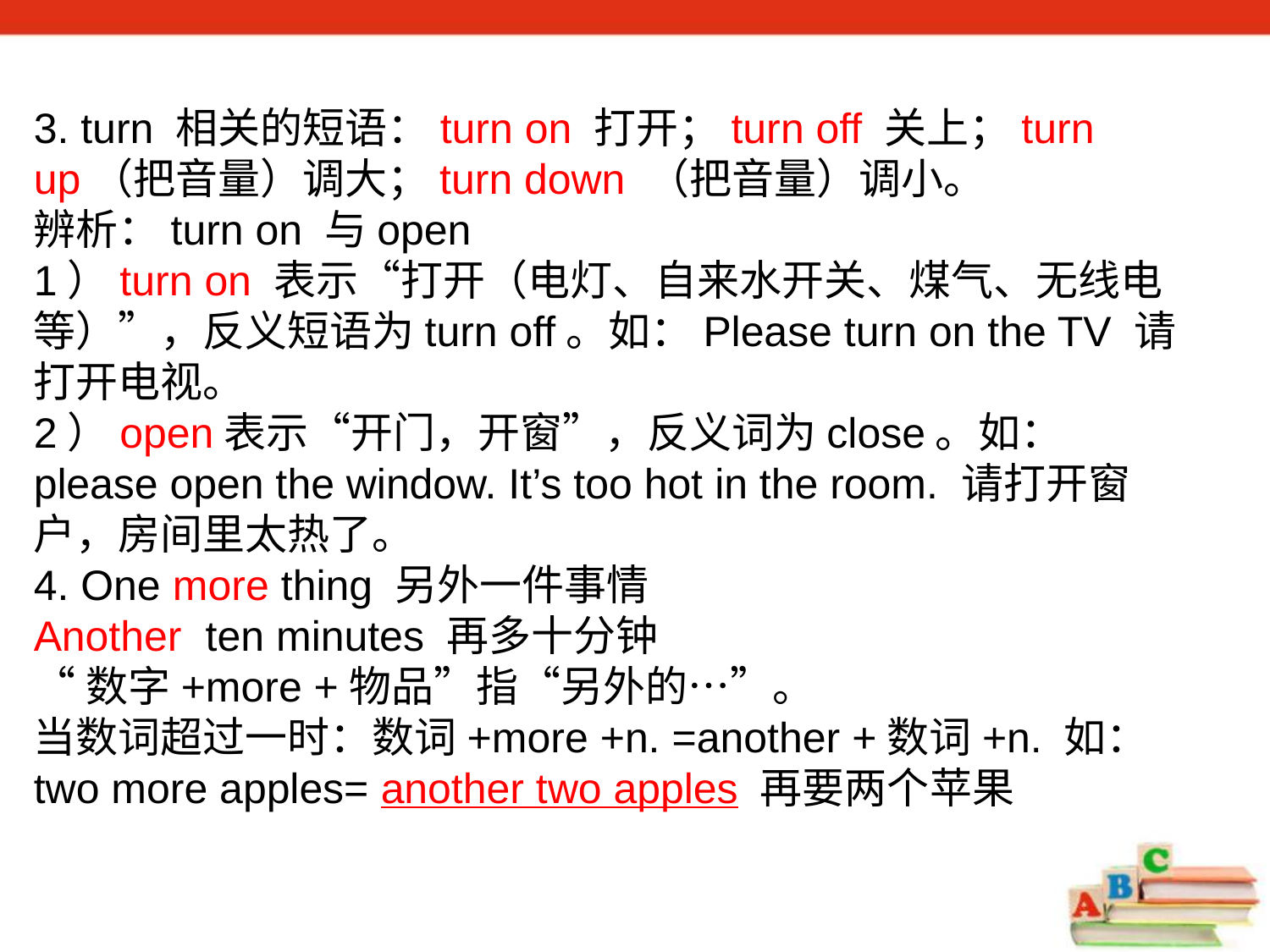

3. turn 相关的短语：turn on 打开；turn off 关上；turn up（把音量）调大；turn down （把音量）调小。
辨析：turn on 与open
1）turn on 表示“打开（电灯、自来水开关、煤气、无线电等）”，反义短语为turn off。如：Please turn on the TV 请打开电视。
2）open表示“开门，开窗”，反义词为close。如：please open the window. It’s too hot in the room. 请打开窗户，房间里太热了。
4. One more thing 另外一件事情
Another  ten minutes 再多十分钟
“数字+more +物品”指“另外的…”。
当数词超过一时：数词+more +n. =another +数词+n. 如：two more apples= another two apples 再要两个苹果